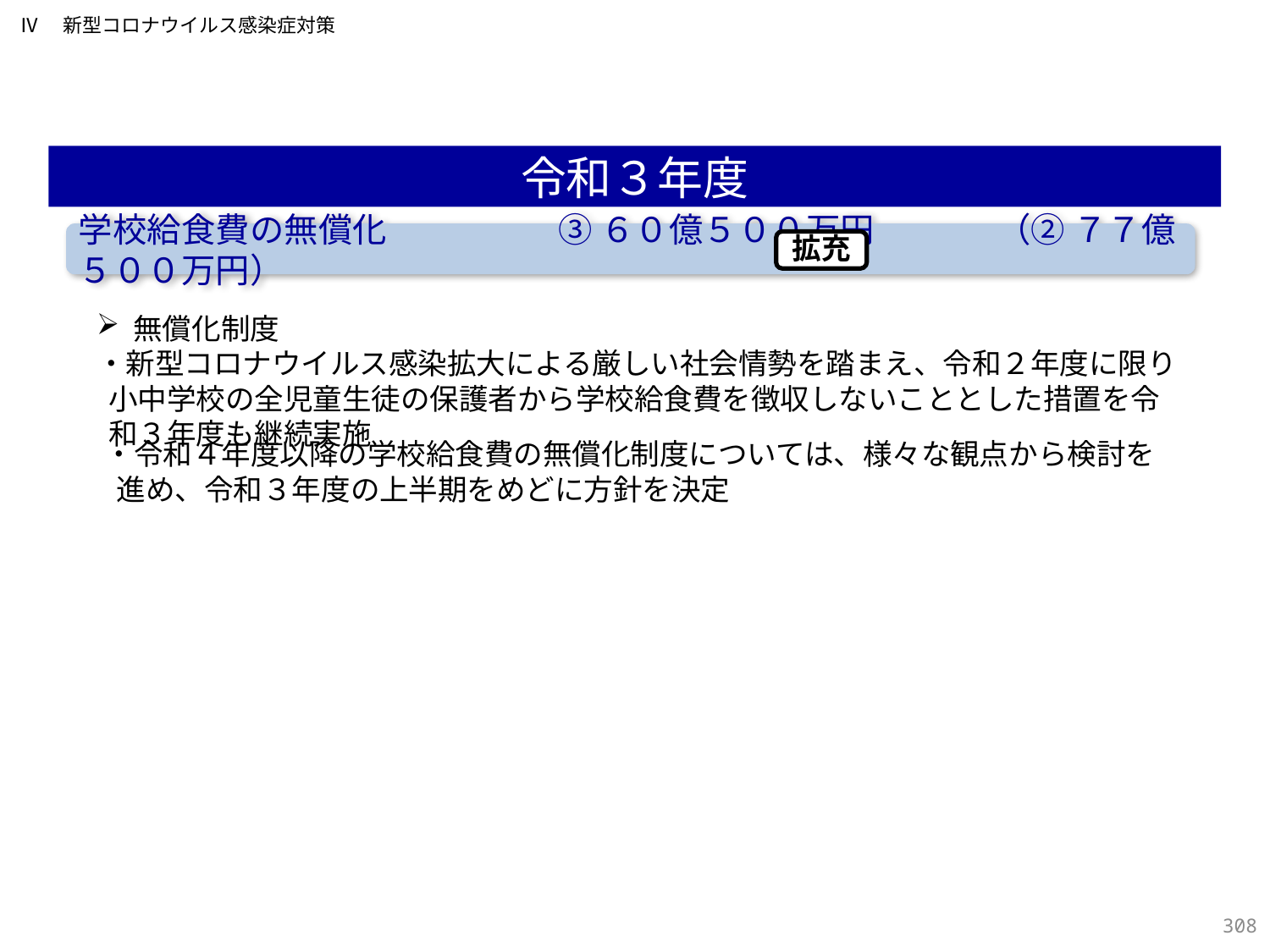

Ⅳ　新型コロナウイルス感染症対策
令和３年度
学校給食費の無償化　　　　　③ ６０億５００万円　       　（② ７７億５００万円）
拡充

無償化制度
・新型コロナウイルス感染拡大による厳しい社会情勢を踏まえ、令和２年度に限り小中学校の全児童生徒の保護者から学校給食費を徴収しないこととした措置を令和３年度も継続実施
・令和４年度以降の学校給食費の無償化制度については、様々な観点から検討を進め、令和３年度の上半期をめどに方針を決定
308